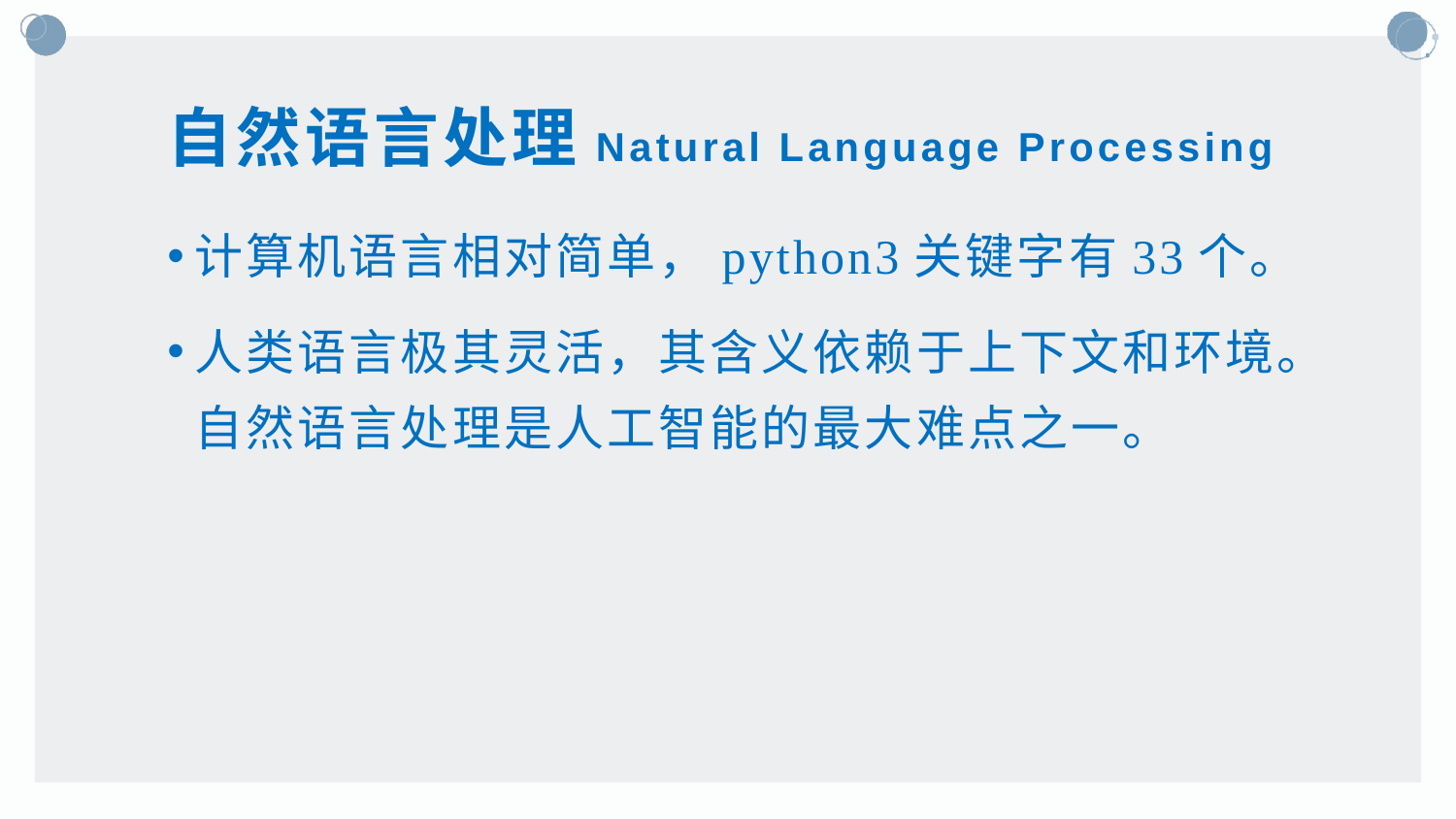

# 自然语言处理Natural Language Processing
计算机语言相对简单，python3关键字有33个。
人类语言极其灵活，其含义依赖于上下文和环境。自然语言处理是人工智能的最大难点之一。